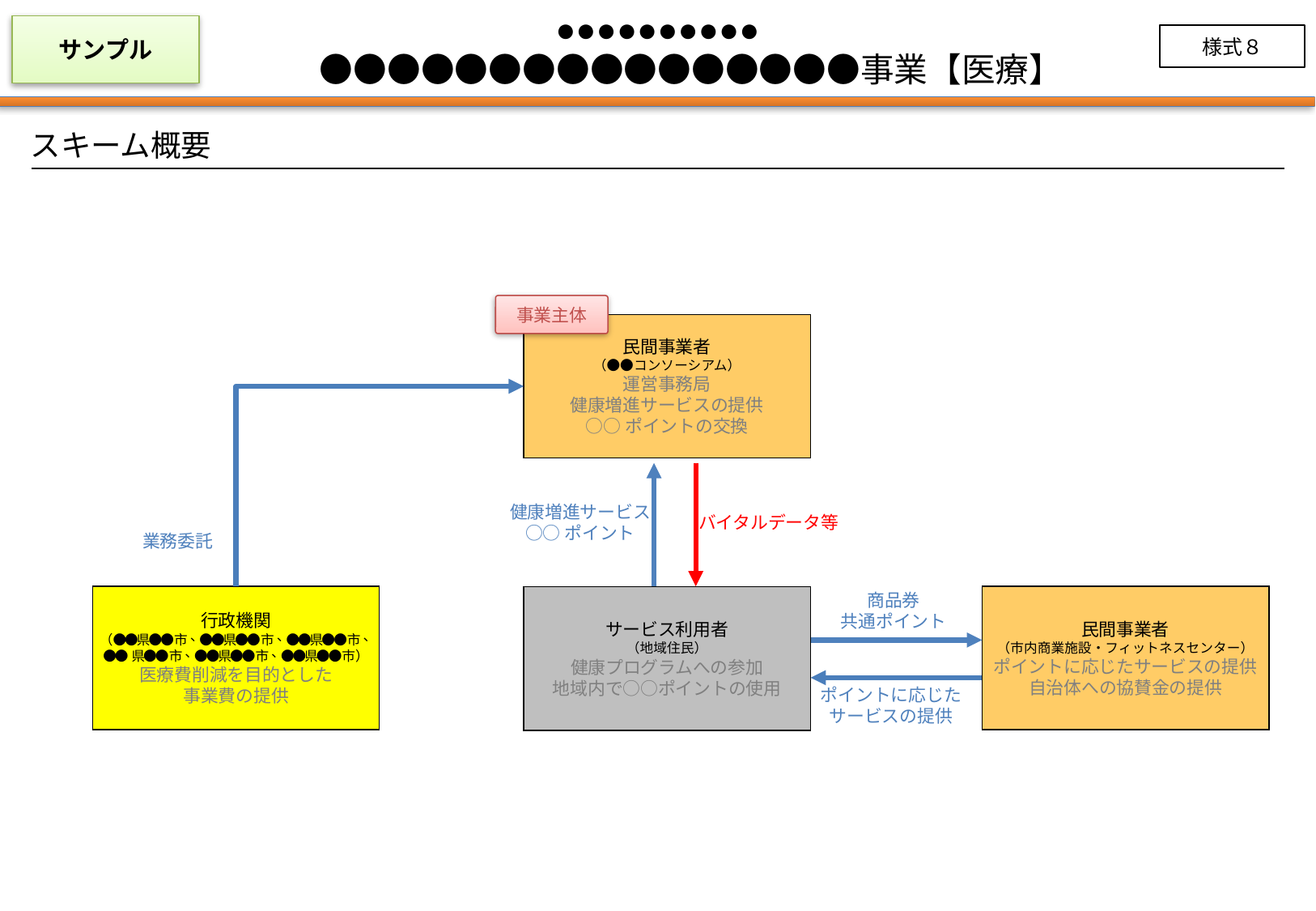

●●●●●●●●●●
　　●●●●●●●●●●●●●●●●事業【医療】
サンプル
様式８

スキーム概要
事業主体
民間事業者
（●●コンソーシアム）
運営事務局
健康増進サービスの提供
○○ポイントの交換
健康増進サービス
○○ポイント
バイタルデータ等
業務委託

商品券
共通ポイント
行政機関
（●●県●●市、●●県●●市、●●県●●市、
●●県●●市、●●県●●市、●●県●●市）
医療費削減を目的とした
事業費の提供
民間事業者
（市内商業施設・フィットネスセンター）
ポイントに応じたサービスの提供
自治体への協賛金の提供
サービス利用者
（地域住民）
健康プログラムへの参加
地域内で○○ポイントの使用
ポイントに応じた
サービスの提供